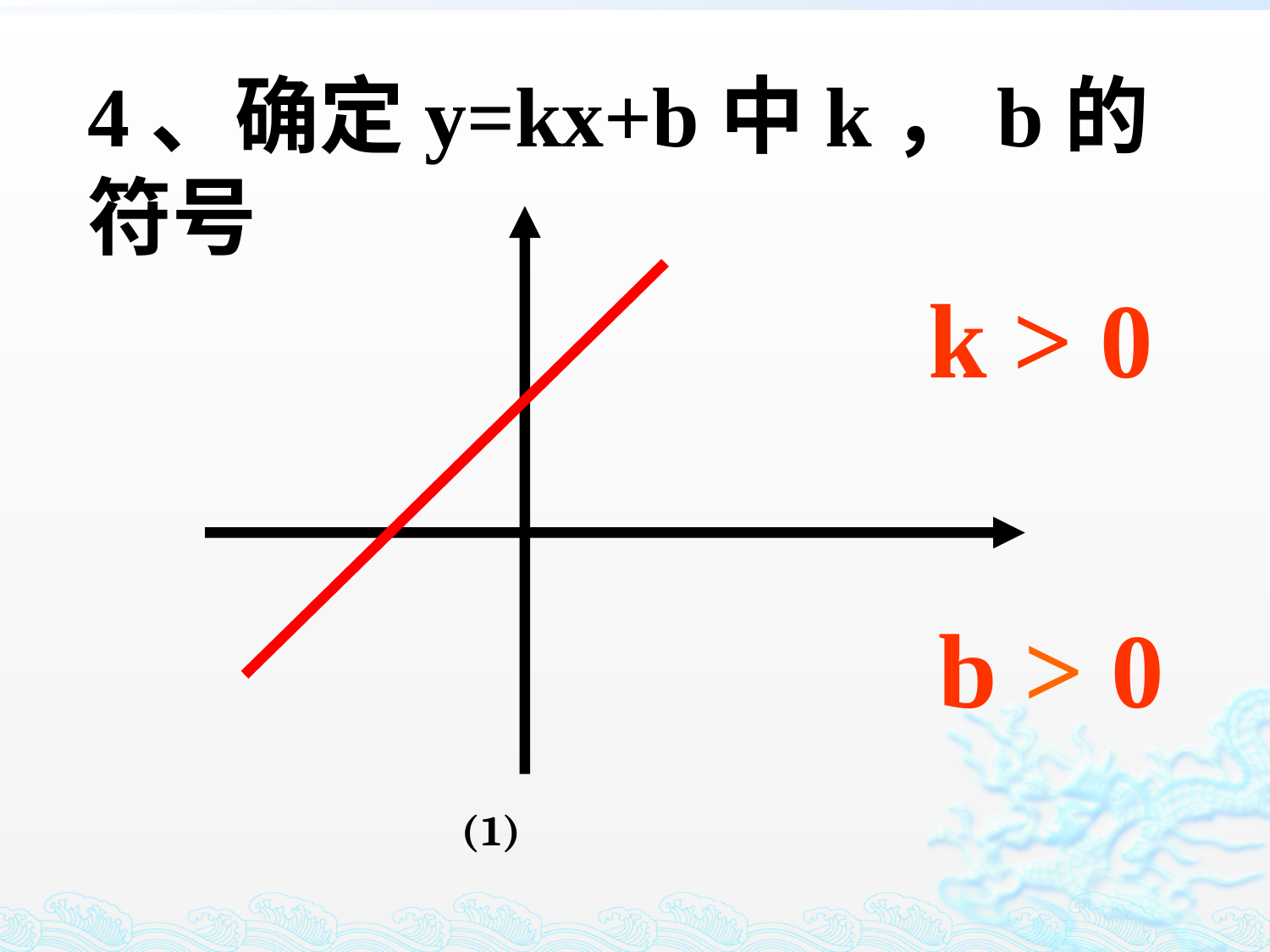

4、确定y=kx+b中k，b的符号

(1)
 k > 0
 b > 0